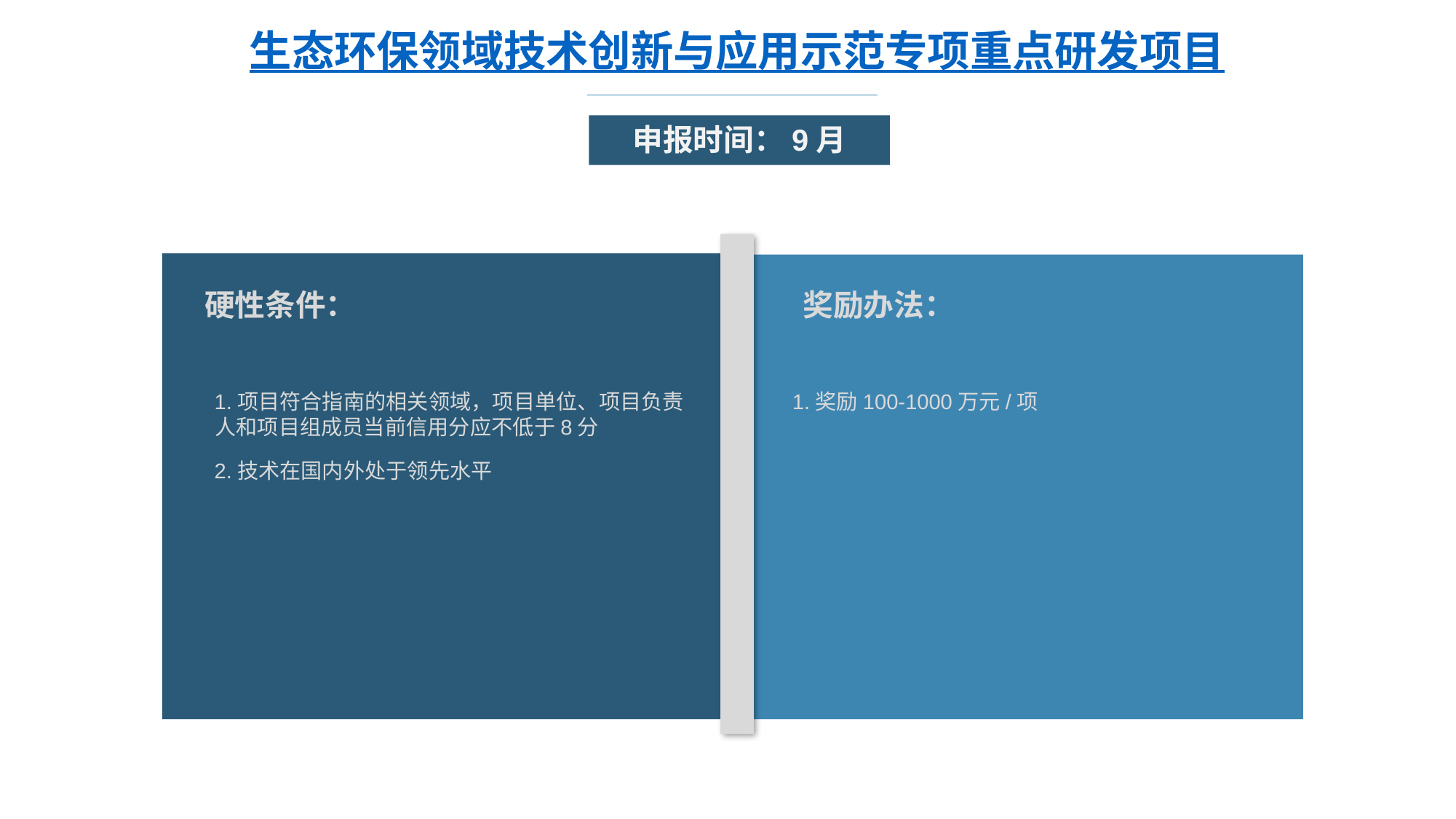

生态环保领域技术创新与应用示范专项重点研发项目
申报时间：9月

硬性条件：
奖励办法：
         1.项目符合指南的相关领域，项目单位、项目负责人和项目组成员当前信用分应不低于8分
         2.技术在国内外处于领先水平
1.奖励100-1000万元/项